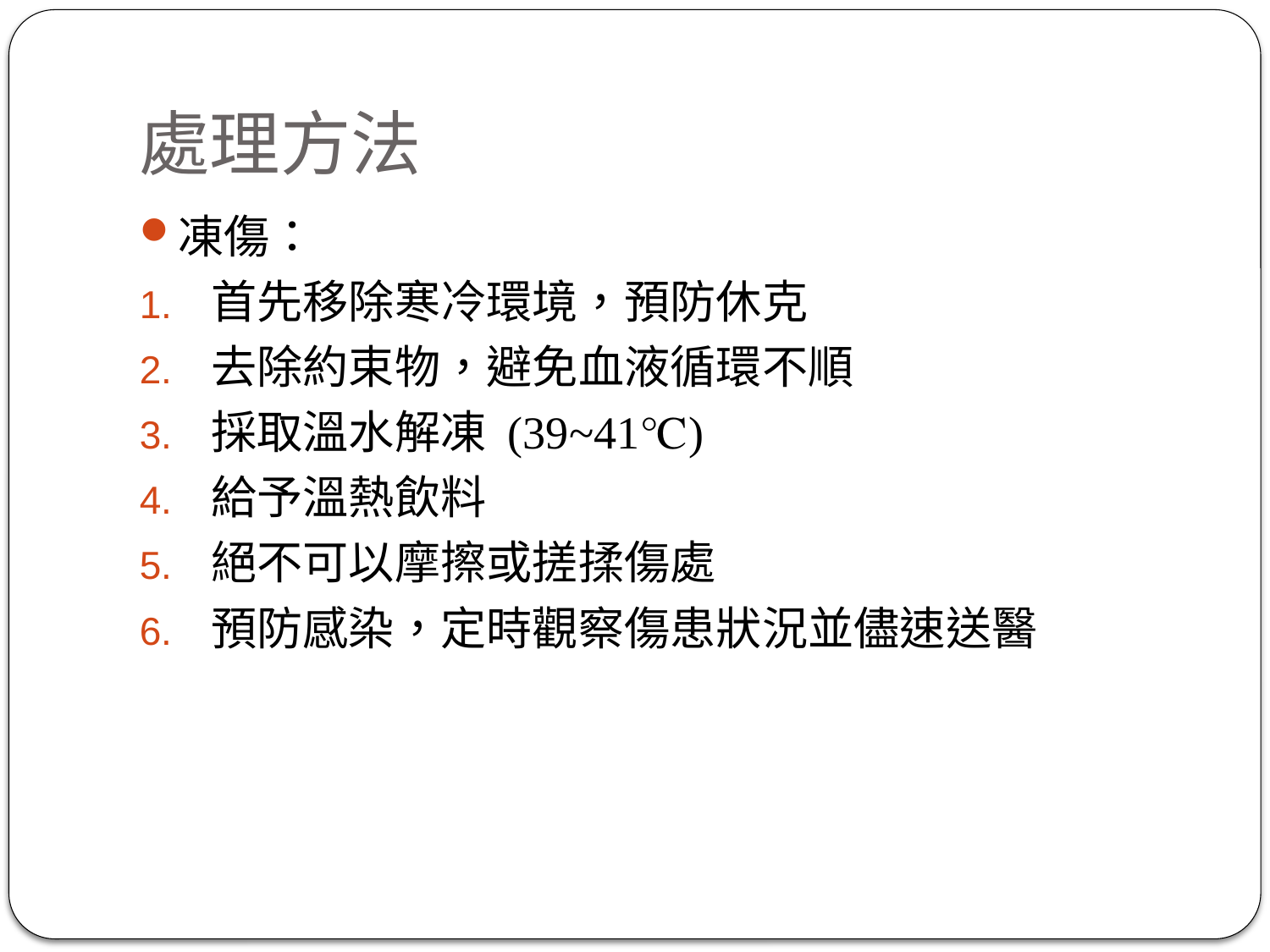

# 處理方法
凍傷：
首先移除寒冷環境，預防休克
去除約束物，避免血液循環不順
採取溫水解凍 (39~41℃)
給予溫熱飲料
絕不可以摩擦或搓揉傷處
預防感染，定時觀察傷患狀況並儘速送醫